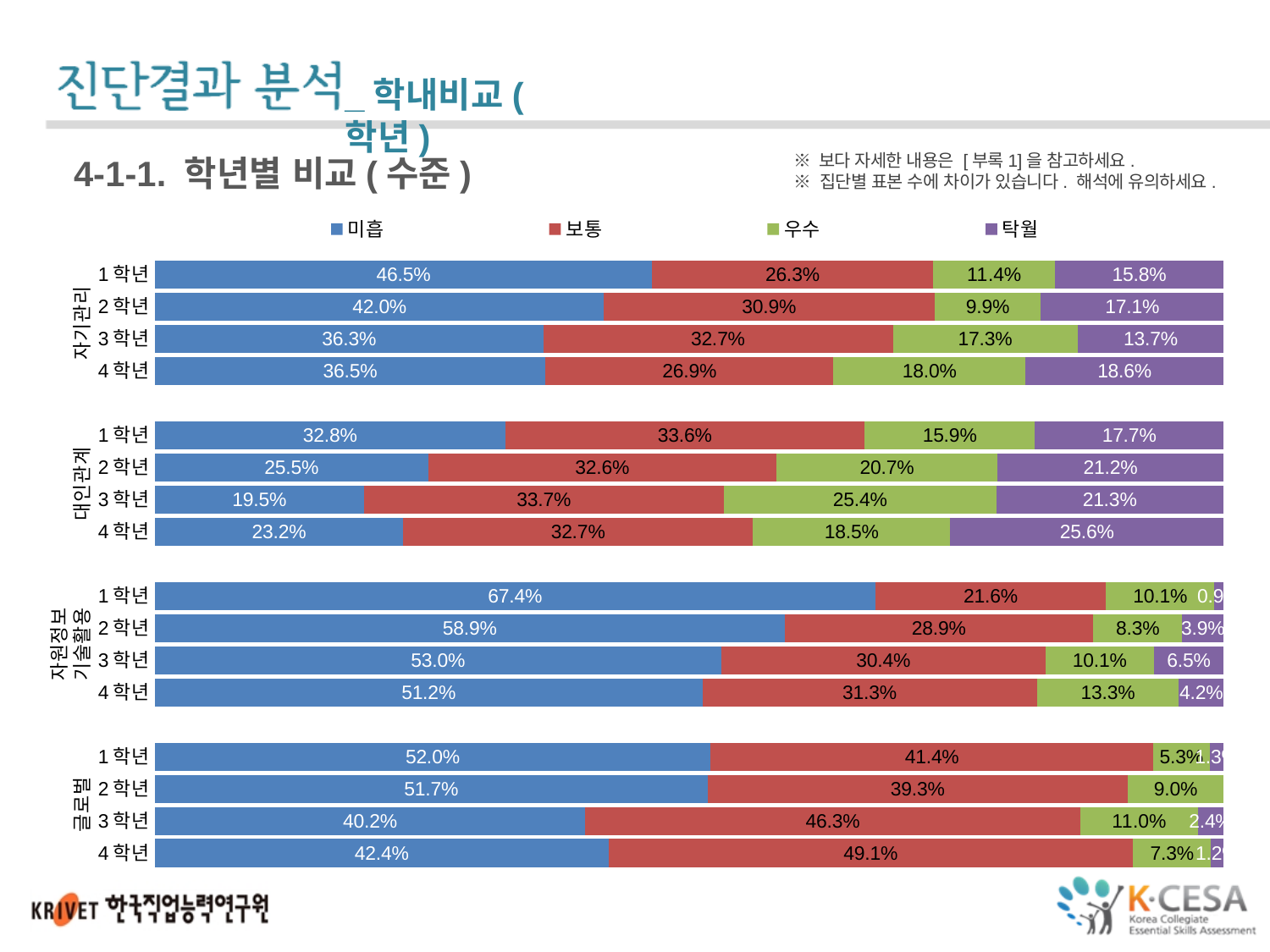

_학내비교(학년)
※ 보다 자세한 내용은 [부록1]을 참고하세요.
※ 집단별 표본 수에 차이가 있습니다. 해석에 유의하세요.
4-1-1. 학년별 비교(수준)

### Chart

| Category | 미흡 | 보통 | 우수 | 탁월 |
|---|---|---|---|---|
| 1학년 | 0.4649122807017544 | 0.2631578947368421 | 0.11403508771929824 | 0.15789473684210525 |
| 2학년 | 0.4198895027624309 | 0.30939226519337015 | 0.09944751381215469 | 0.1712707182320442 |
| 3학년 | 0.3630952380952381 | 0.3273809523809524 | 0.17261904761904762 | 0.13690476190476192 |
| 4학년 | 0.3652694610778443 | 0.2694610778443114 | 0.17964071856287425 | 0.18562874251497005 |
|  | None | None | None | None |
| 1학년 | 0.3275862068965517 | 0.33620689655172414 | 0.15948275862068967 | 0.17672413793103448 |
| 2학년 | 0.2554347826086957 | 0.32608695652173914 | 0.20652173913043478 | 0.21195652173913043 |
| 3학년 | 0.1952662721893491 | 0.33727810650887574 | 0.25443786982248523 | 0.21301775147928995 |
| 4학년 | 0.23214285714285715 | 0.3273809523809524 | 0.18452380952380953 | 0.25595238095238093 |
|  | None | None | None | None |
| 1학년 | 0.6740088105726872 | 0.21585903083700442 | 0.1013215859030837 | 0.00881057268722467 |
| 2학년 | 0.5888888888888889 | 0.28888888888888886 | 0.08333333333333333 | 0.03888888888888889 |
| 3학년 | 0.5297619047619048 | 0.30357142857142855 | 0.10119047619047619 | 0.06547619047619048 |
| 4학년 | 0.5120481927710844 | 0.3132530120481928 | 0.13253012048192772 | 0.04216867469879518 |
|  | None | None | None | None |
| 1학년 | 0.5198237885462555 | 0.41409691629955947 | 0.05286343612334802 | 0.013215859030837005 |
| 2학년 | 0.5168539325842697 | 0.39325842696629215 | 0.0898876404494382 | 0.0 |
| 3학년 | 0.4024390243902439 | 0.4634146341463415 | 0.10975609756097561 | 0.024390243902439025 |
| 4학년 | 0.42424242424242425 | 0.4909090909090909 | 0.07272727272727272 | 0.012121212121212121 |